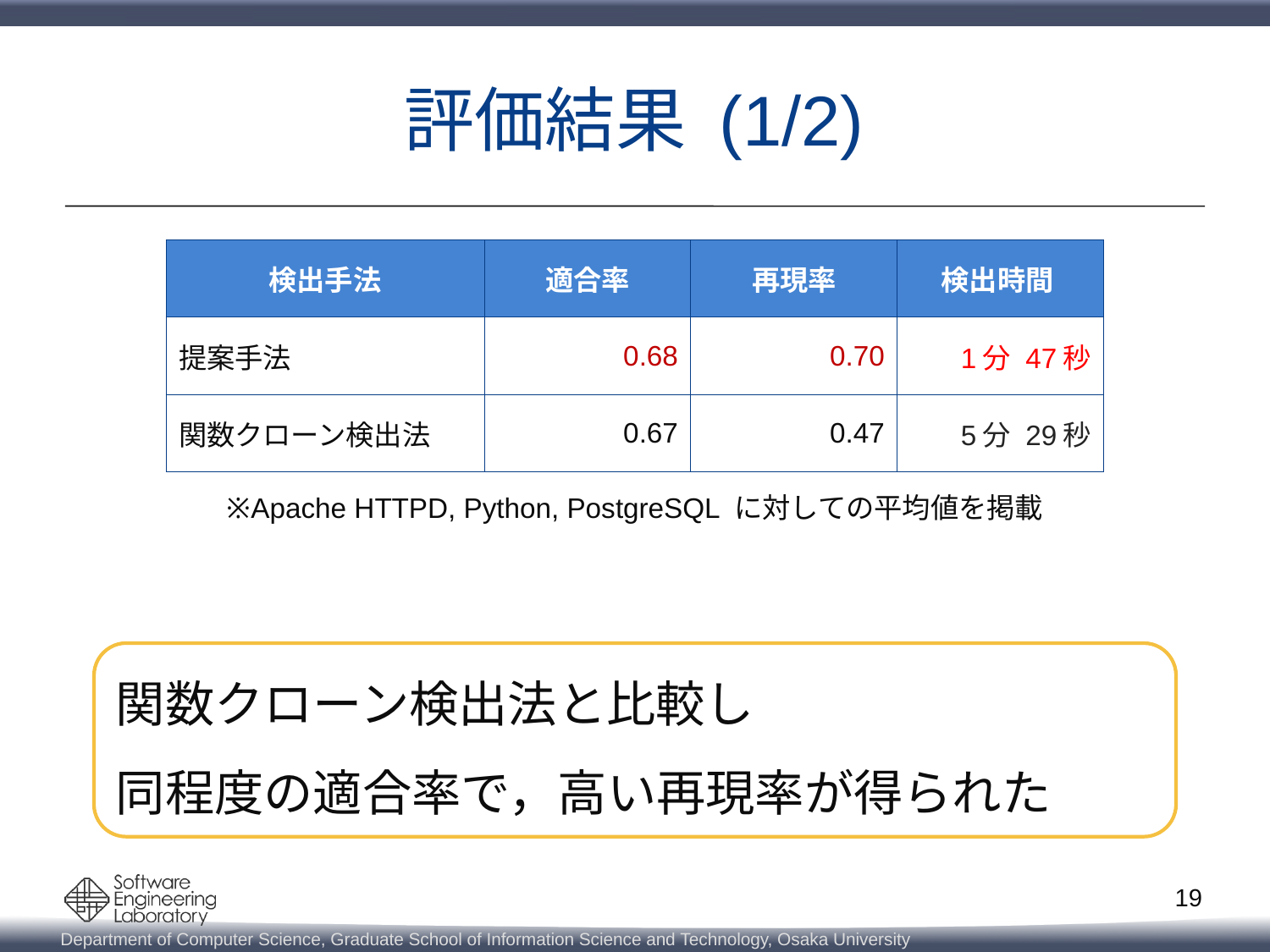

# 評価結果 (1/2)
| 検出手法 | 適合率 | 再現率 | 検出時間 |
| --- | --- | --- | --- |
| 提案手法 | 0.68 | 0.70 | 1分 47秒 |
| 関数クローン検出法 | 0.67 | 0.47 | 5分 29秒 |
※ Apache HTTPD, Python, PostgreSQL に対しての平均値を掲載
関数クローン検出法と比較し
同程度の適合率で，高い再現率が得られた
19